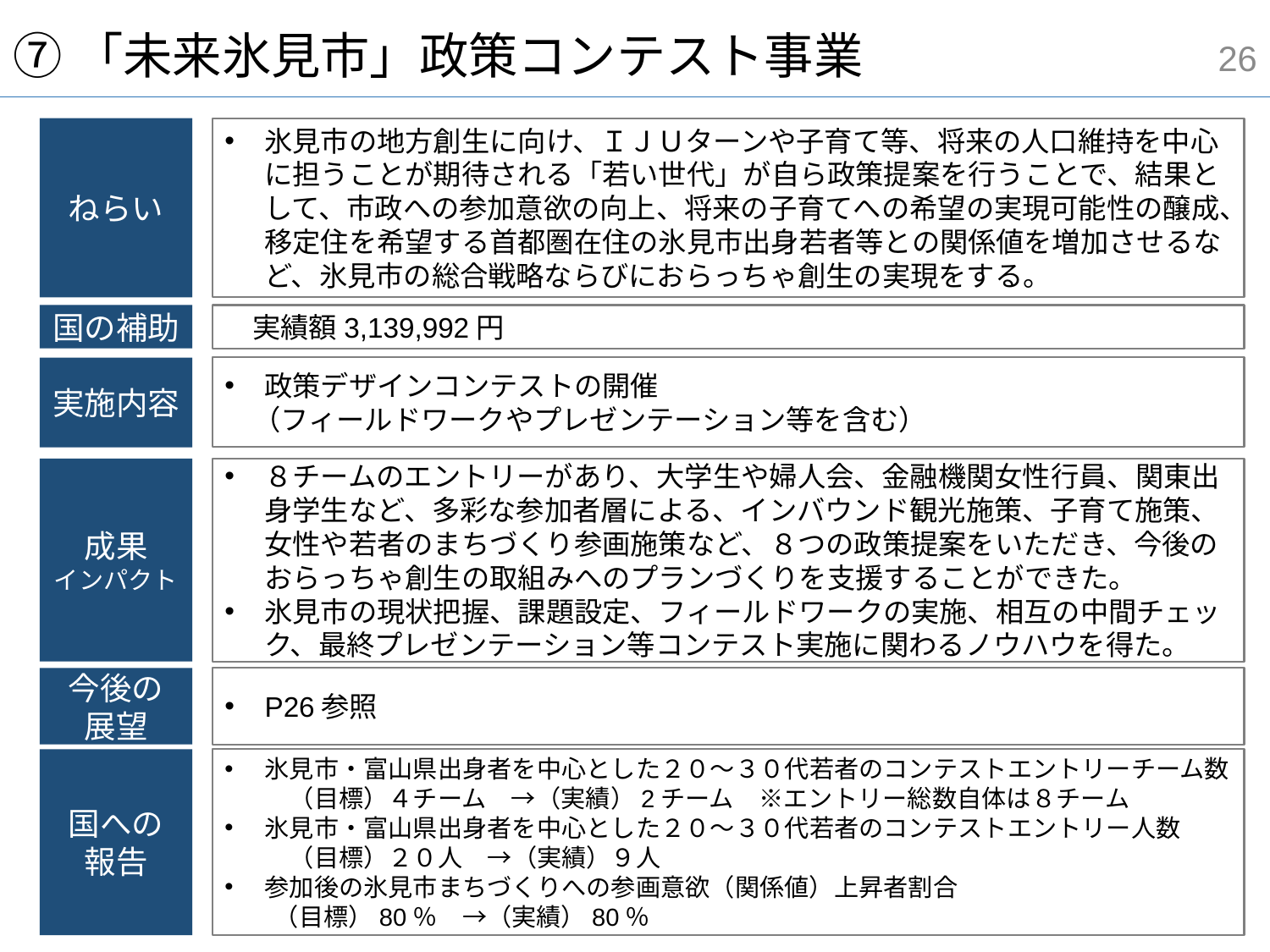

26
# ⑦「未来氷見市」政策コンテスト事業
氷見市の地方創生に向け、ＩＪＵターンや子育て等、将来の人口維持を中心に担うことが期待される「若い世代」が自ら政策提案を行うことで、結果として、市政への参加意欲の向上、将来の子育てへの希望の実現可能性の醸成、移定住を希望する首都圏在住の氷見市出身若者等との関係値を増加させるなど、氷見市の総合戦略ならびにおらっちゃ創生の実現をする。
ねらい
国の補助
　実績額3,139,992円
政策デザインコンテストの開催
　（フィールドワークやプレゼンテーション等を含む）
実施内容
成果
インパクト
８チームのエントリーがあり、大学生や婦人会、金融機関女性行員、関東出身学生など、多彩な参加者層による、インバウンド観光施策、子育て施策、 女性や若者のまちづくり参画施策など、８つの政策提案をいただき、今後のおらっちゃ創生の取組みへのプランづくりを支援することができた。
氷見市の現状把握、課題設定、フィールドワークの実施、相互の中間チェック、最終プレゼンテーション等コンテスト実施に関わるノウハウを得た。
今後の
展望
P26参照
国への
報告
氷見市・富山県出身者を中心とした２０～３０代若者のコンテストエントリーチーム数　（目標）４チーム　→（実績）2チーム　※エントリー総数自体は８チーム
氷見市・富山県出身者を中心とした２０～３０代若者のコンテストエントリー人数　　　（目標）２０人　→（実績）９人
参加後の氷見市まちづくりへの参画意欲（関係値）上昇者割合
　　（目標）80％　→（実績）80％